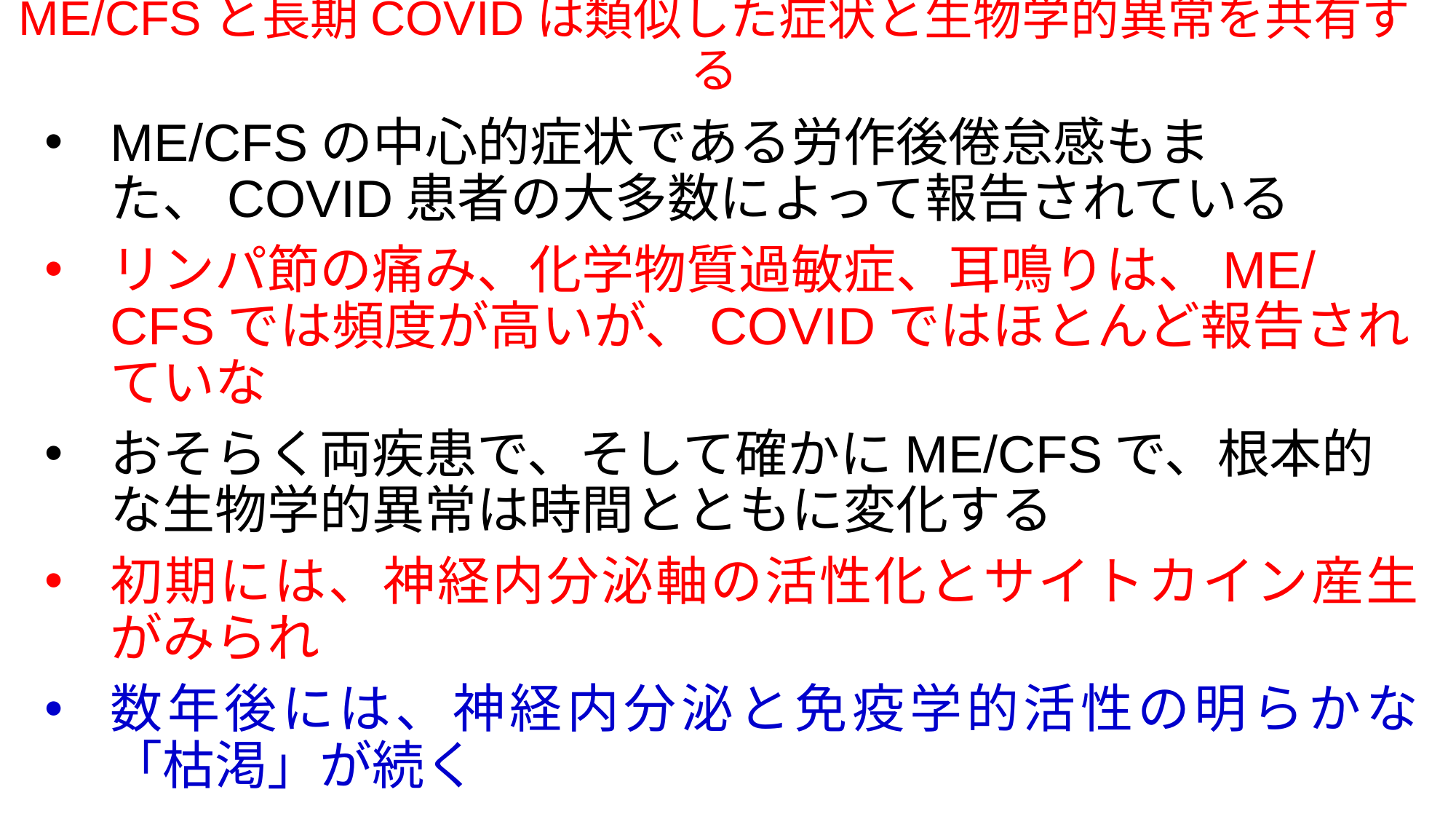

# ME/CFSと長期COVIDは類似した症状と生物学的異常を共有する
ME/CFSの中心的症状である労作後倦怠感もまた、COVID患者の大多数によって報告されている
リンパ節の痛み、化学物質過敏症、耳鳴りは、ME/CFSでは頻度が高いが、COVIDではほとんど報告されていな
おそらく両疾患で、そして確かにME/CFSで、根本的な生物学的異常は時間とともに変化する
初期には、神経内分泌軸の活性化とサイトカイン産生がみられ
数年後には、神経内分泌と免疫学的活性の明らかな「枯渇」が続く